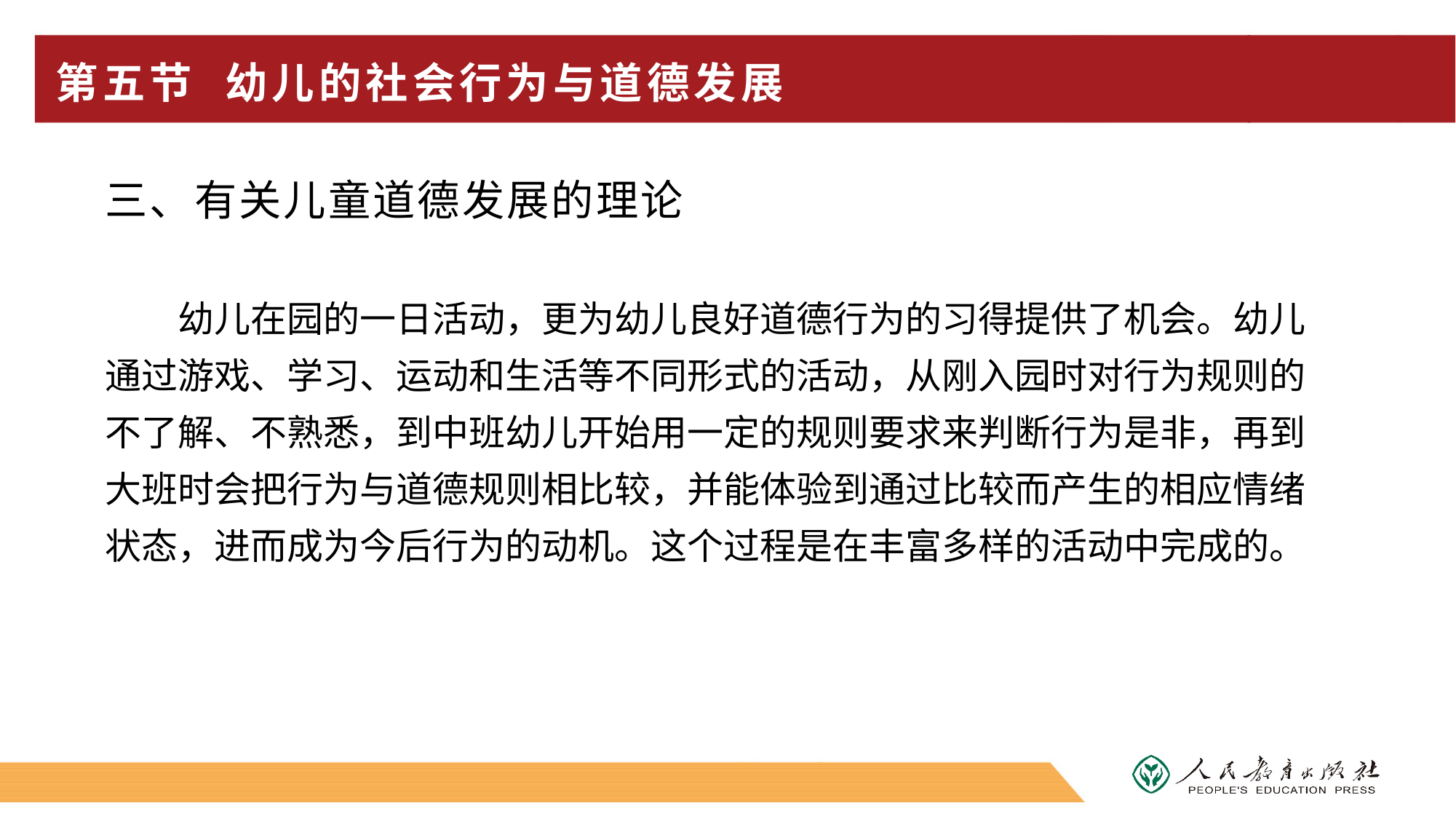

# 第五节  幼儿的社会行为与道德发展
三、有关儿童道德发展的理论
幼儿在园的一日活动，更为幼儿良好道德行为的习得提供了机会。幼儿通过游戏、学习、运动和生活等不同形式的活动，从刚入园时对行为规则的不了解、不熟悉，到中班幼儿开始用一定的规则要求来判断行为是非，再到大班时会把行为与道德规则相比较，并能体验到通过比较而产生的相应情绪状态，进而成为今后行为的动机。这个过程是在丰富多样的活动中完成的。